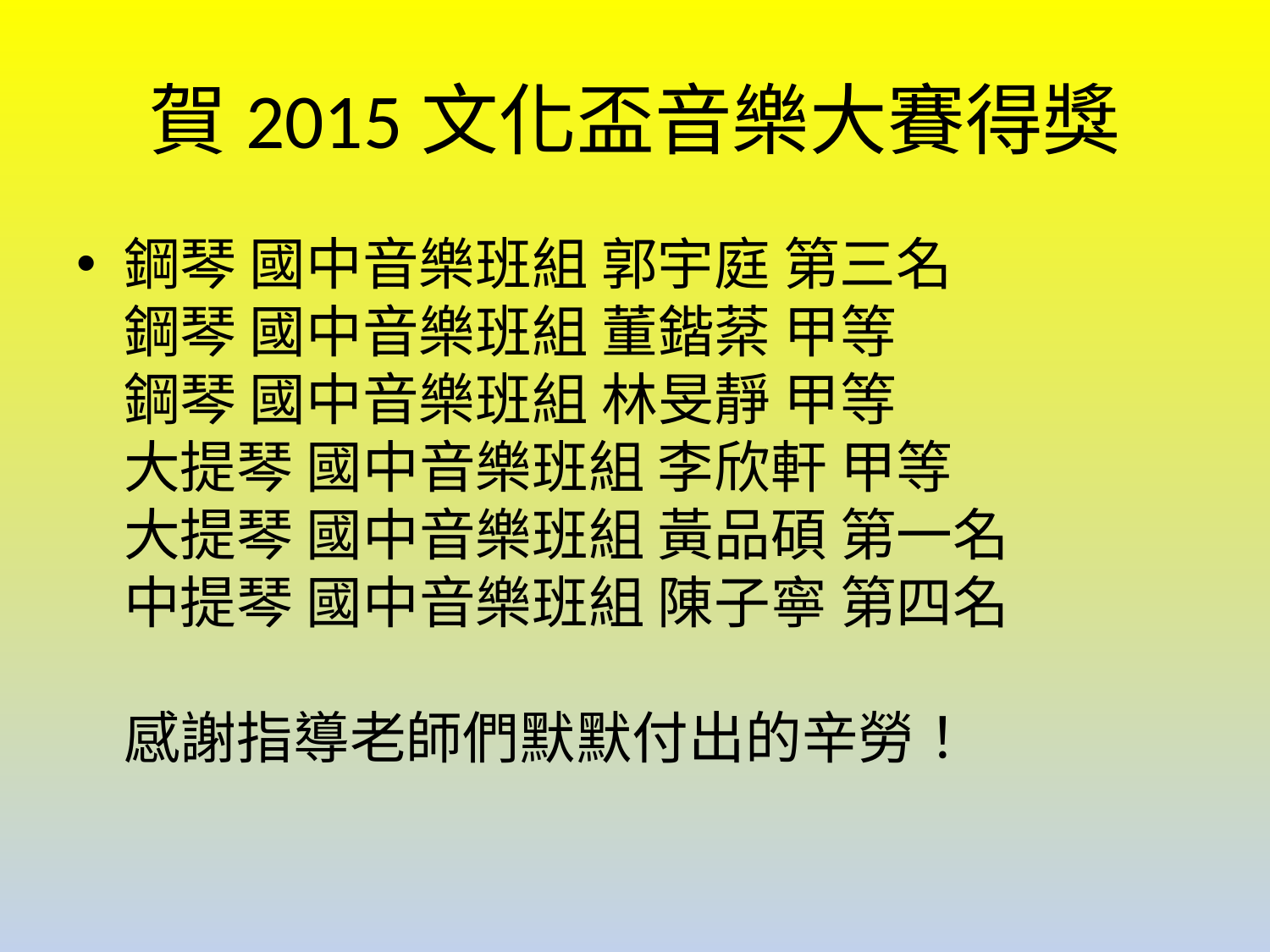

# 賀2015文化盃音樂大賽得獎
鋼琴 國中音樂班組 郭宇庭 第三名
鋼琴 國中音樂班組 董鍇棻 甲等
鋼琴 國中音樂班組 林旻靜 甲等
大提琴 國中音樂班組 李欣軒 甲等
大提琴 國中音樂班組 黃品碩 第一名
中提琴 國中音樂班組 陳子寧 第四名
感謝指導老師們默默付出的辛勞！